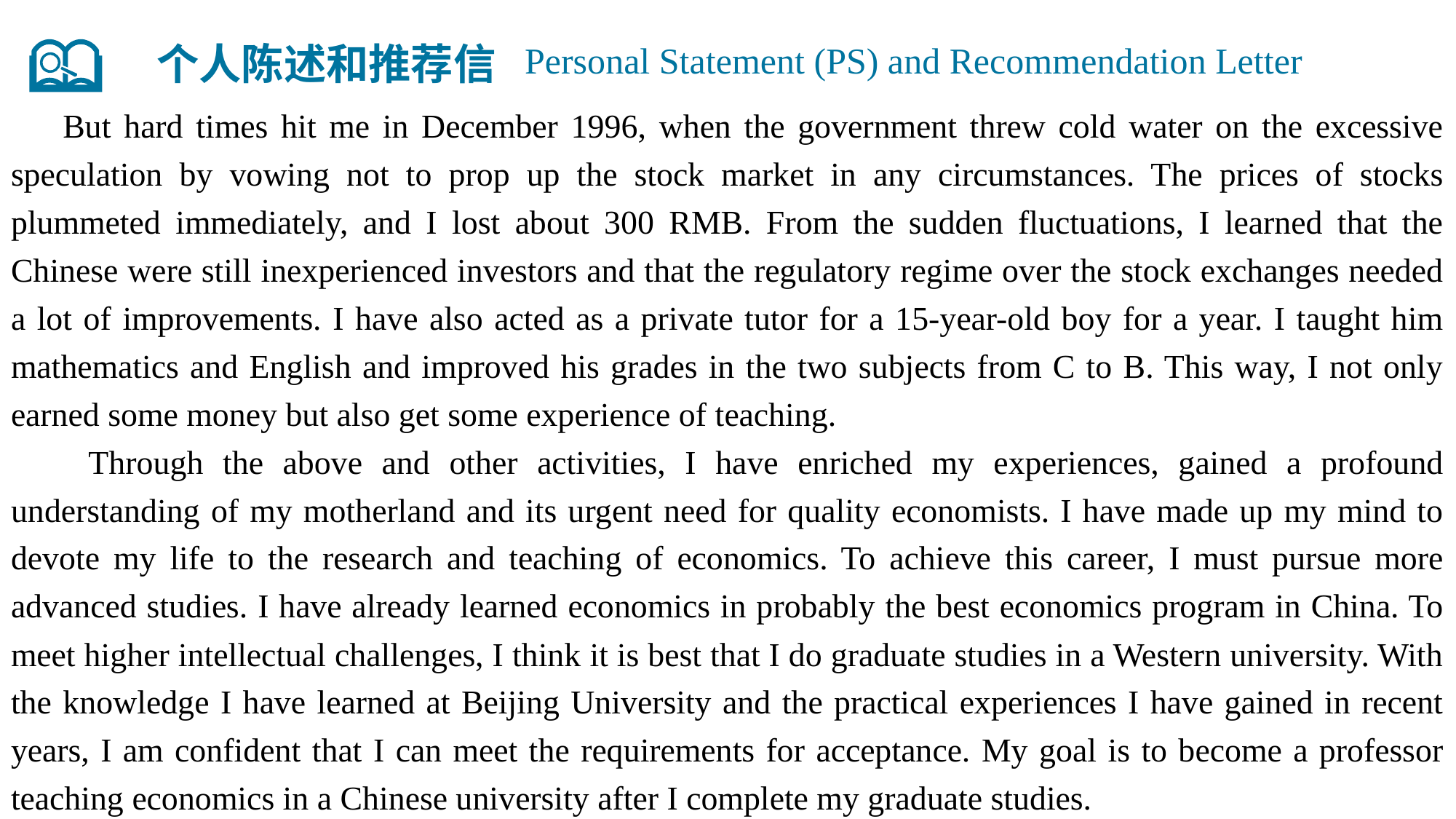

个人陈述和推荐信
Personal Statement (PS) and Recommendation Letter
    But hard times hit me in December 1996, when the government threw cold water on the excessive speculation by vowing not to prop up the stock market in any circumstances. The prices of stocks plummeted immediately, and I lost about 300 RMB. From the sudden fluctuations, I learned that the Chinese were still inexperienced investors and that the regulatory regime over the stock exchanges needed a lot of improvements. I have also acted as a private tutor for a 15-year-old boy for a year. I taught him mathematics and English and improved his grades in the two subjects from C to B. This way, I not only earned some money but also get some experience of teaching.
    Through the above and other activities, I have enriched my experiences, gained a profound understanding of my motherland and its urgent need for quality economists. I have made up my mind to devote my life to the research and teaching of economics. To achieve this career, I must pursue more advanced studies. I have already learned economics in probably the best economics program in China. To meet higher intellectual challenges, I think it is best that I do graduate studies in a Western university. With the knowledge I have learned at Beijing University and the practical experiences I have gained in recent years, I am confident that I can meet the requirements for acceptance. My goal is to become a professor teaching economics in a Chinese university after I complete my graduate studies.